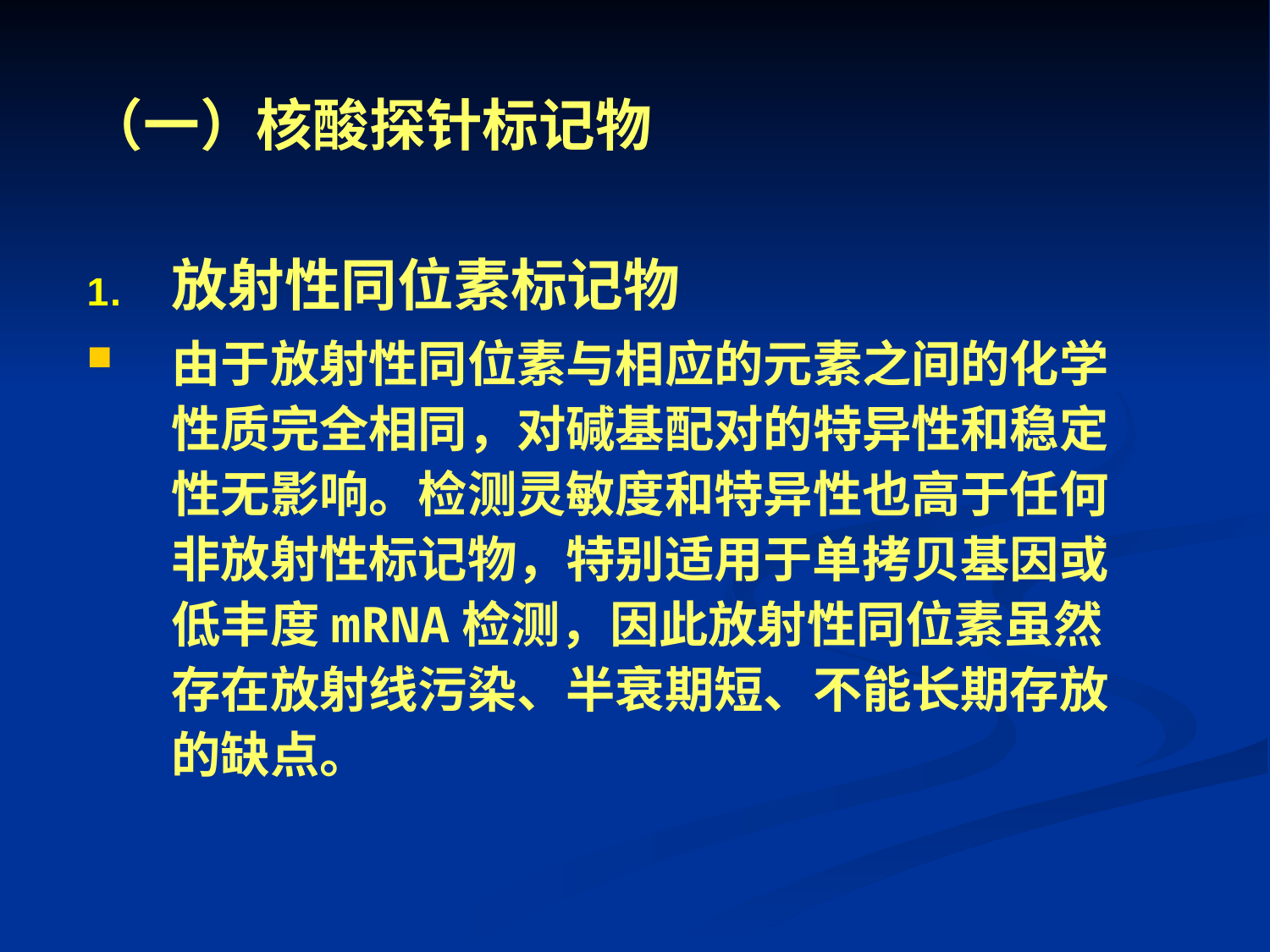

# （一）核酸探针标记物
放射性同位素标记物
由于放射性同位素与相应的元素之间的化学性质完全相同，对碱基配对的特异性和稳定性无影响。检测灵敏度和特异性也高于任何非放射性标记物，特别适用于单拷贝基因或低丰度mRNA检测，因此放射性同位素虽然存在放射线污染、半衰期短、不能长期存放的缺点。